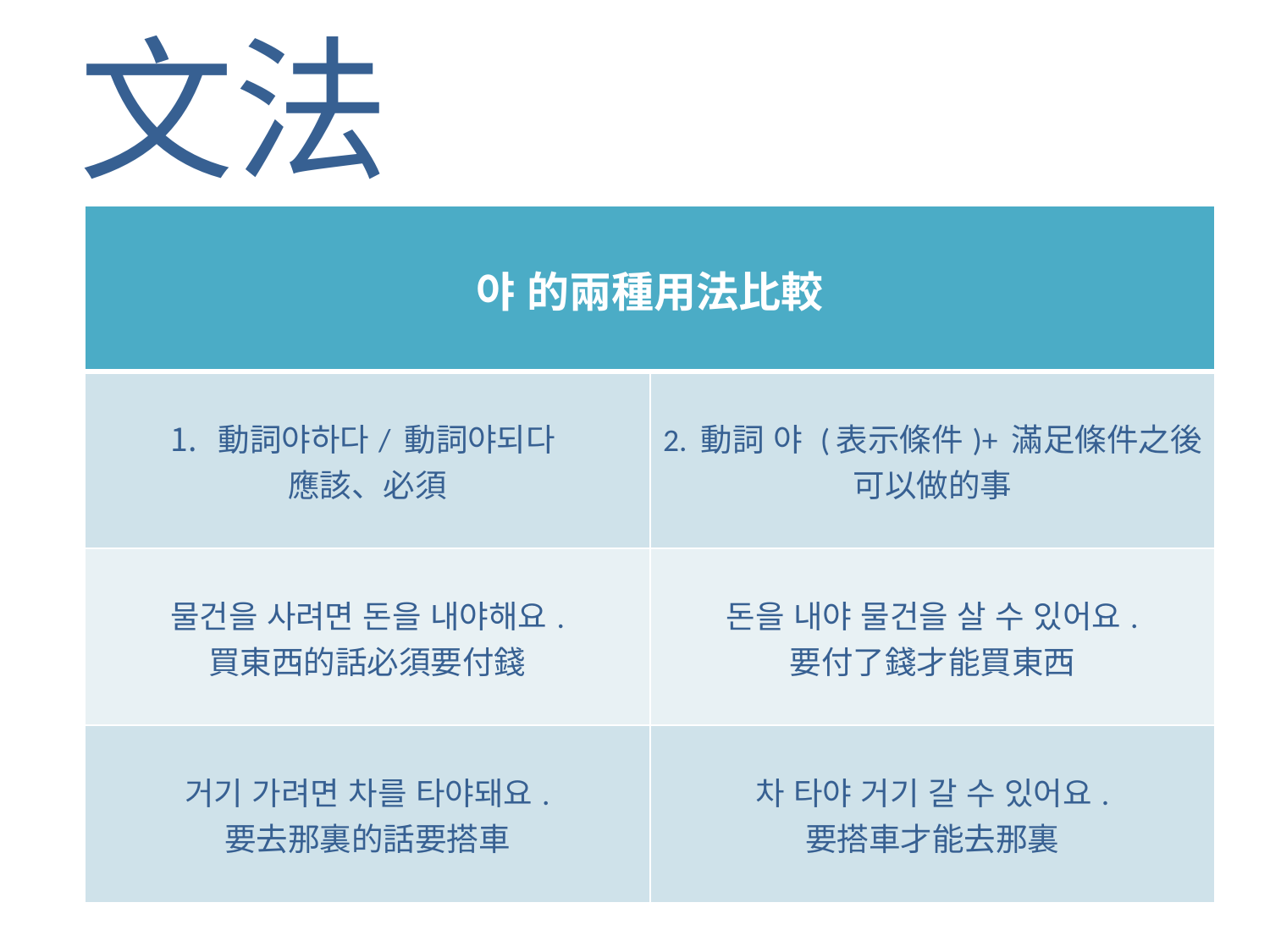

文法
| 야 的兩種用法比較 |  |
| --- | --- |
| 動詞야하다/ 動詞야되다 應該、必須 | 2. 動詞 야 (表示條件)+ 滿足條件之後可以做的事 |
| 물건을 사려면 돈을 내야해요. 買東西的話必須要付錢 | 돈을 내야 물건을 살 수 있어요. 要付了錢才能買東西 |
| 거기 가려면 차를 타야돼요. 要去那裏的話要搭車 | 차 타야 거기 갈 수 있어요. 要搭車才能去那裏 |